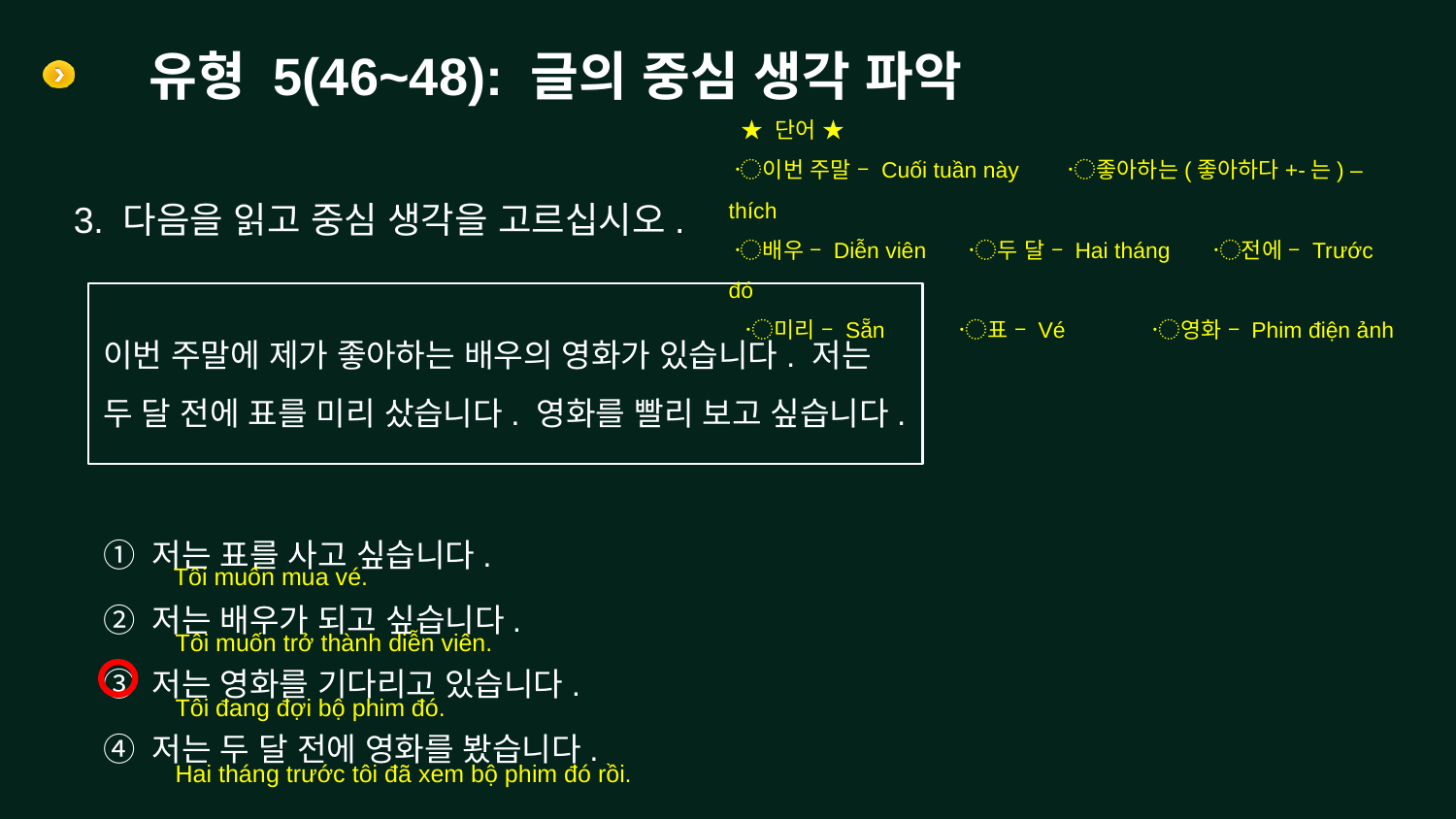

# 유형 5(46~48): 글의 중심 생각 파악
  ★ 단어 ★
 〮이번 주말 – Cuối tuần này       〮좋아하는(좋아하다+-는) – thích
 〮배우 – Diễn viên      〮두 달 – Hai tháng      〮전에 – Trước đó
  〮미리 – Sẵn           〮표 – Vé             〮영화 – Phim điện ảnh
3. 다음을 읽고 중심 생각을 고르십시오.
이번 주말에 제가 좋아하는 배우의 영화가 있습니다. 저는 두 달 전에 표를 미리 샀습니다. 영화를 빨리 보고 싶습니다.
① 저는 표를 사고 싶습니다.
② 저는 배우가 되고 싶습니다.
③ 저는 영화를 기다리고 있습니다.
④ 저는 두 달 전에 영화를 봤습니다.
Tôi muốn mua vé.
Tôi muốn trở thành diễn viên.

Tôi đang đợi bộ phim đó.
Hai tháng trước tôi đã xem bộ phim đó rồi.